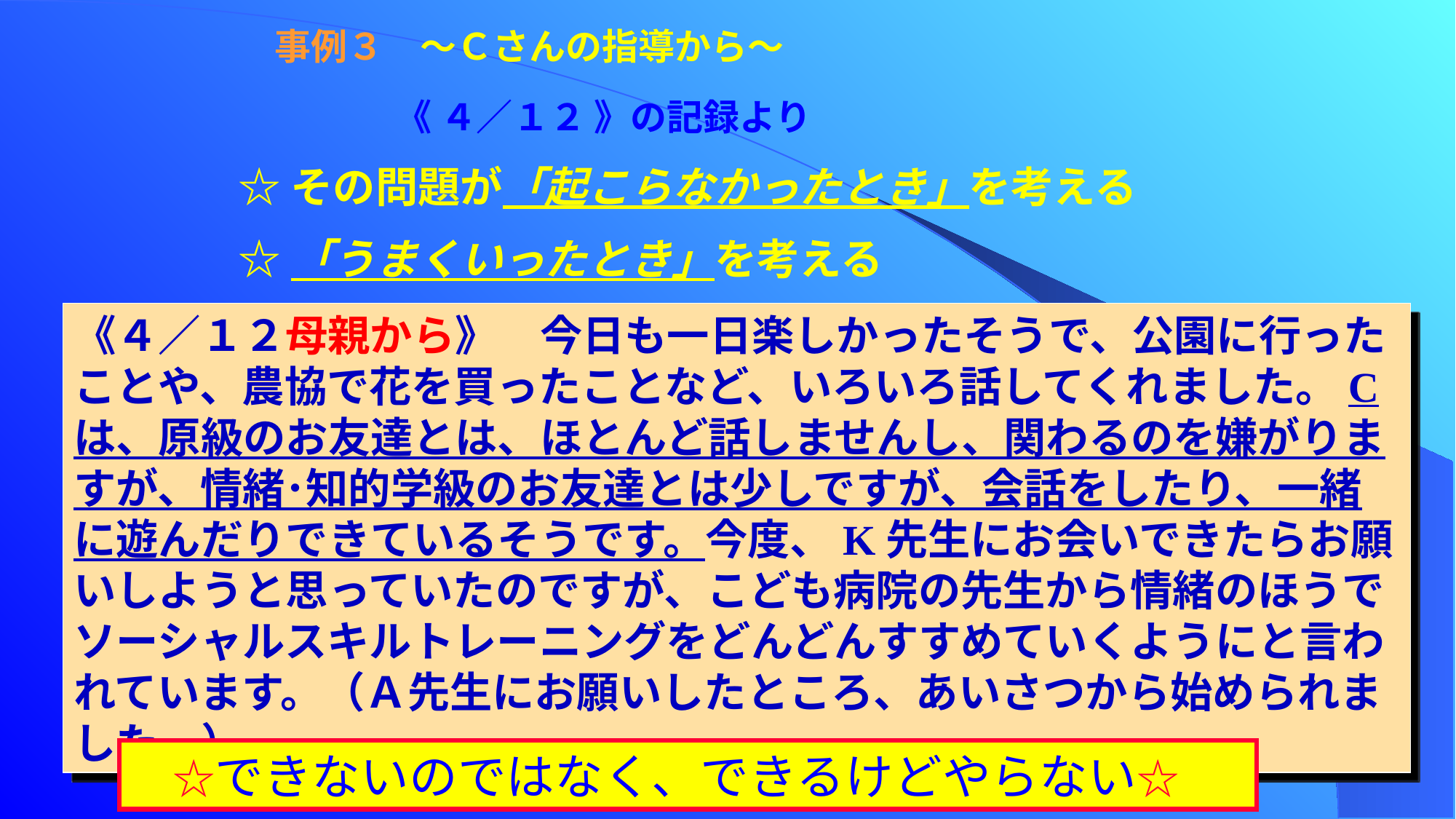

事例３　～Ｃさんの指導から～
　　　《 ４／１２ 》の記録より
☆その問題が「起こらなかったとき」を考える
☆「うまくいったとき」を考える
《４／１２母親から》　今日も一日楽しかったそうで、公園に行ったことや、農協で花を買ったことなど、いろいろ話してくれました。Cは、原級のお友達とは、ほとんど話しませんし、関わるのを嫌がりますが、情緒･知的学級のお友達とは少しですが、会話をしたり、一緒に遊んだりできているそうです。今度、K先生にお会いできたらお願いしようと思っていたのですが、こども病院の先生から情緒のほうでソーシャルスキルトレーニングをどんどんすすめていくようにと言われています。（Ａ先生にお願いしたところ、あいさつから始められました。）
　☆できないのではなく、できるけどやらない☆